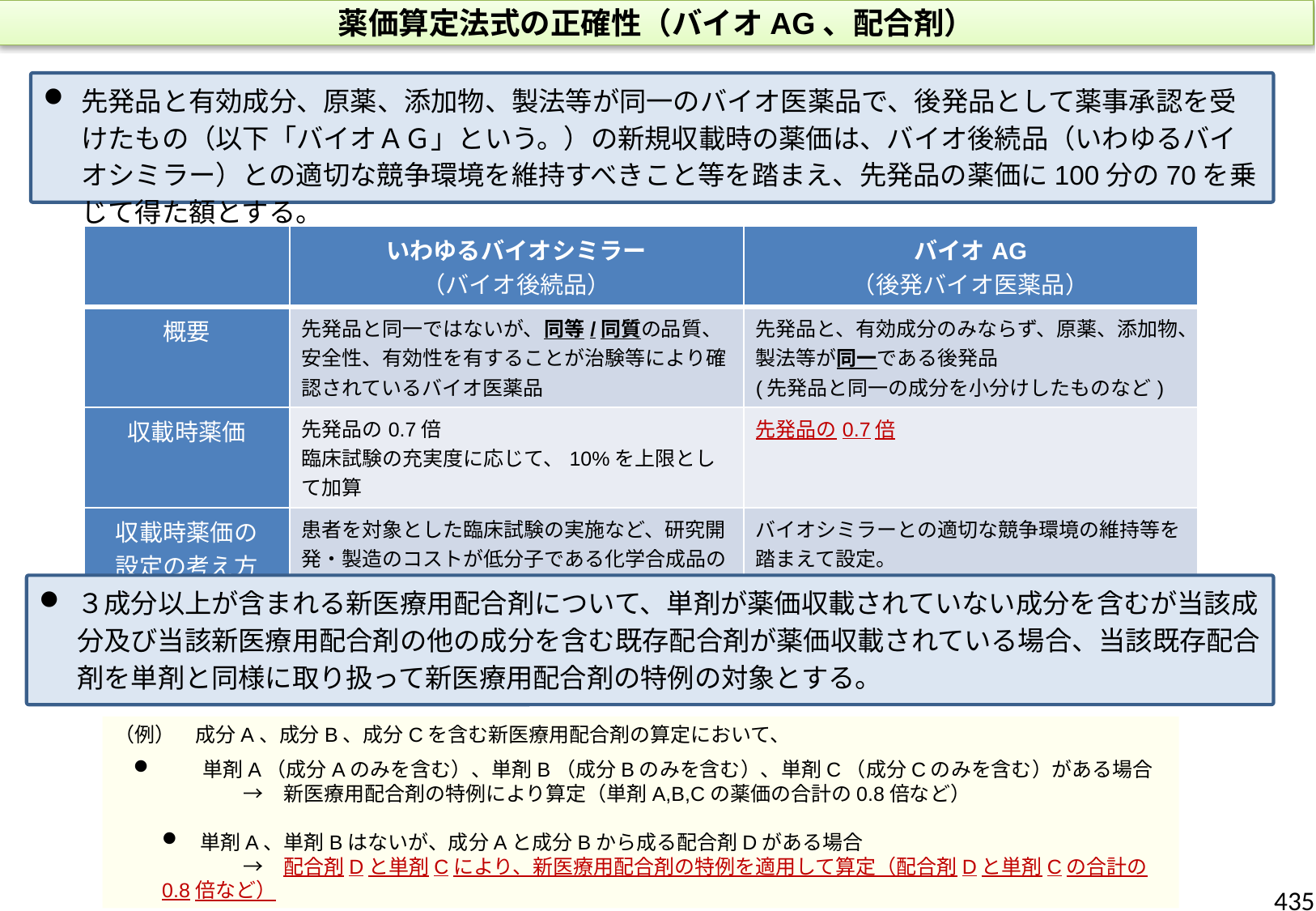

薬価算定法式の正確性（バイオAG、配合剤）
先発品と有効成分、原薬、添加物、製法等が同一のバイオ医薬品で、後発品として薬事承認を受けたもの（以下「バイオＡＧ」という。）の新規収載時の薬価は、バイオ後続品（いわゆるバイオシミラー）との適切な競争環境を維持すべきこと等を踏まえ、先発品の薬価に100分の70を乗じて得た額とする。
|  | いわゆるバイオシミラー （バイオ後続品） | バイオAG （後発バイオ医薬品） |
| --- | --- | --- |
| 概要 | 先発品と同一ではないが、同等/同質の品質、安全性、有効性を有することが治験等により確認されているバイオ医薬品 | 先発品と、有効成分のみならず、原薬、添加物、製法等が同一である後発品 (先発品と同一の成分を小分けしたものなど) |
| 収載時薬価 | 先発品の0.7倍 臨床試験の充実度に応じて、10%を上限として加算 | 先発品の0.7倍 |
| 収載時薬価の 設定の考え方 | 患者を対象とした臨床試験の実施など、研究開発・製造のコストが低分子である化学合成品の後発医薬品よりも高いことを踏まえて設定。 | バイオシミラーとの適切な競争環境の維持等を踏まえて設定。 |
３成分以上が含まれる新医療用配合剤について、単剤が薬価収載されていない成分を含むが当該成分及び当該新医療用配合剤の他の成分を含む既存配合剤が薬価収載されている場合、当該既存配合剤を単剤と同様に取り扱って新医療用配合剤の特例の対象とする。
（例）　成分A、成分B、成分Cを含む新医療用配合剤の算定において、
　　単剤A（成分Aのみを含む）、単剤B（成分Bのみを含む）、単剤C（成分Cのみを含む）がある場合
　　　　→　新医療用配合剤の特例により算定（単剤A,B,Cの薬価の合計の0.8倍など）

単剤A、単剤Bはないが、成分Aと成分Bから成る配合剤Dがある場合
　　　　→　配合剤Dと単剤Cにより、新医療用配合剤の特例を適用して算定（配合剤Dと単剤Cの合計の0.8倍など）
435